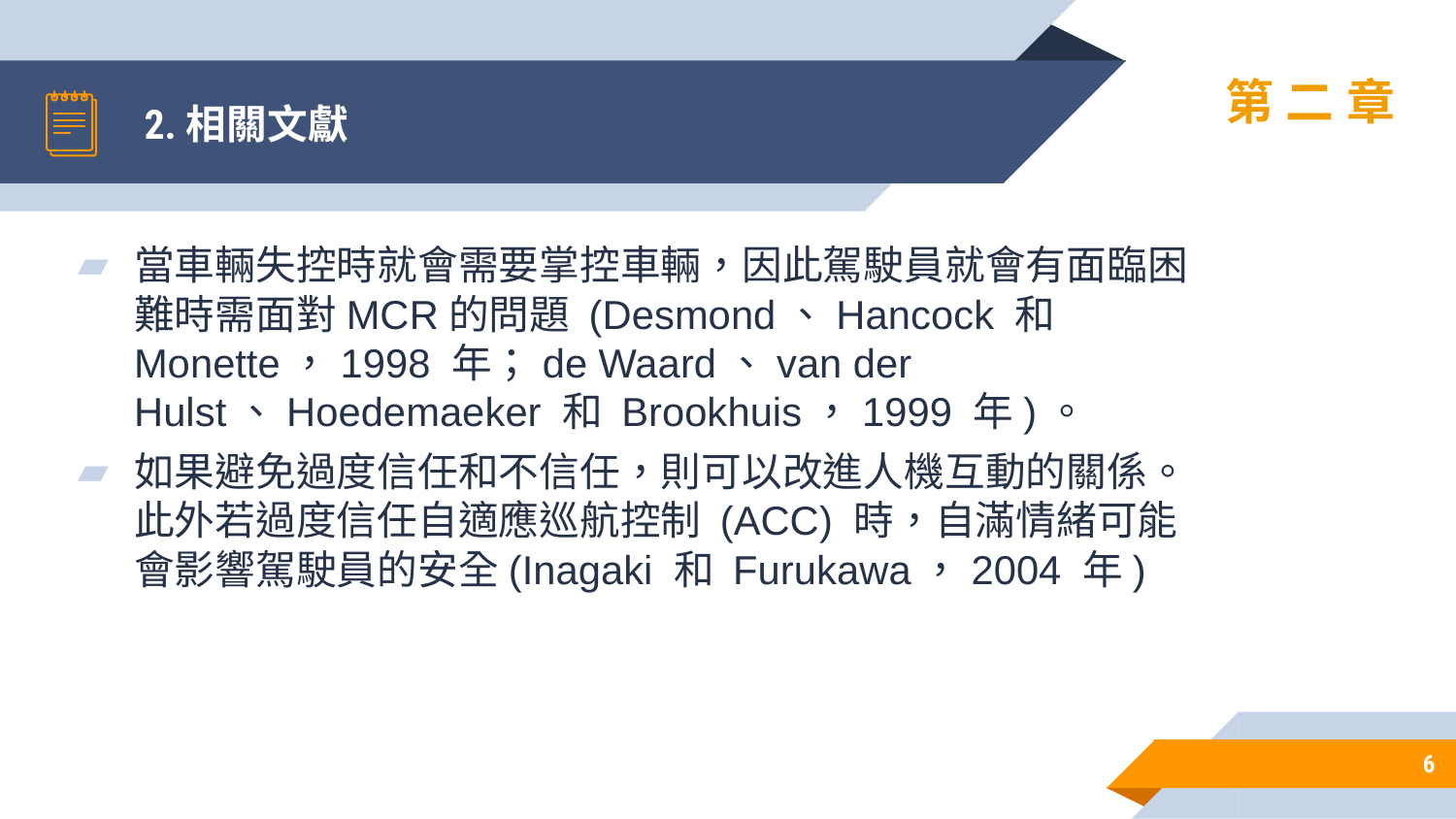

# 2.相關文獻
第二章

當車輛失控時就會需要掌控車輛，因此駕駛員就會有面臨困難時需面對MCR的問題 (Desmond、Hancock 和 Monette，1998 年；de Waard、van der Hulst、Hoedemaeker 和 Brookhuis，1999 年)。
如果避免過度信任和不信任，則可以改進人機互動的關係。 此外若過度信任自適應巡航控制 (ACC) 時，自滿情緒可能會影響駕駛員的安全(Inagaki 和 Furukawa，2004 年)
6